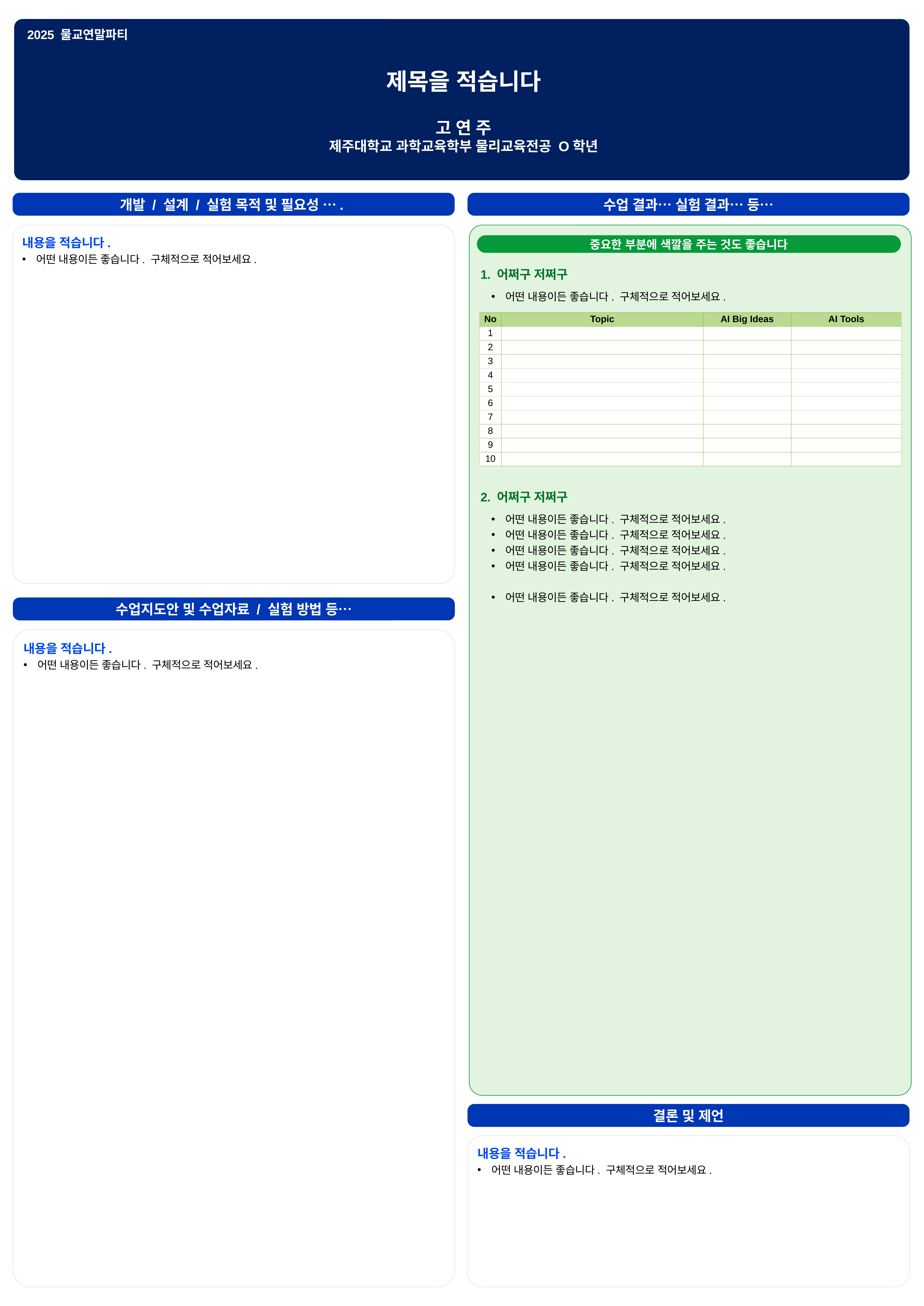

2025 물교연말파티
제목을 적습니다

고 연 주
제주대학교 과학교육학부 물리교육전공 O학년
개발 / 설계 / 실험 목적 및 필요성 ….
수업 결과… 실험 결과… 등…
내용을 적습니다.
어떤 내용이든 좋습니다. 구체적으로 적어보세요.

중요한 부분에 색깔을 주는 것도 좋습니다
1. 어쩌구 저쩌구
어떤 내용이든 좋습니다. 구체적으로 적어보세요.
| No | Topic | AI Big Ideas | AI Tools |
| --- | --- | --- | --- |
| 1 |  |  |  |
| 2 |  |  |  |
| 3 |  |  |  |
| 4 |  |  |  |
| 5 |  |  |  |
| 6 |  |  |  |
| 7 |  |  |  |
| 8 |  |  |  |
| 9 |  |  |  |
| 10 |  |  |  |
2. 어쩌구 저쩌구
어떤 내용이든 좋습니다. 구체적으로 적어보세요.
어떤 내용이든 좋습니다. 구체적으로 적어보세요.
어떤 내용이든 좋습니다. 구체적으로 적어보세요.
어떤 내용이든 좋습니다. 구체적으로 적어보세요.

어떤 내용이든 좋습니다. 구체적으로 적어보세요.

수업지도안 및 수업자료 / 실험 방법 등…
내용을 적습니다.
어떤 내용이든 좋습니다. 구체적으로 적어보세요.

결론 및 제언
내용을 적습니다.
어떤 내용이든 좋습니다. 구체적으로 적어보세요.